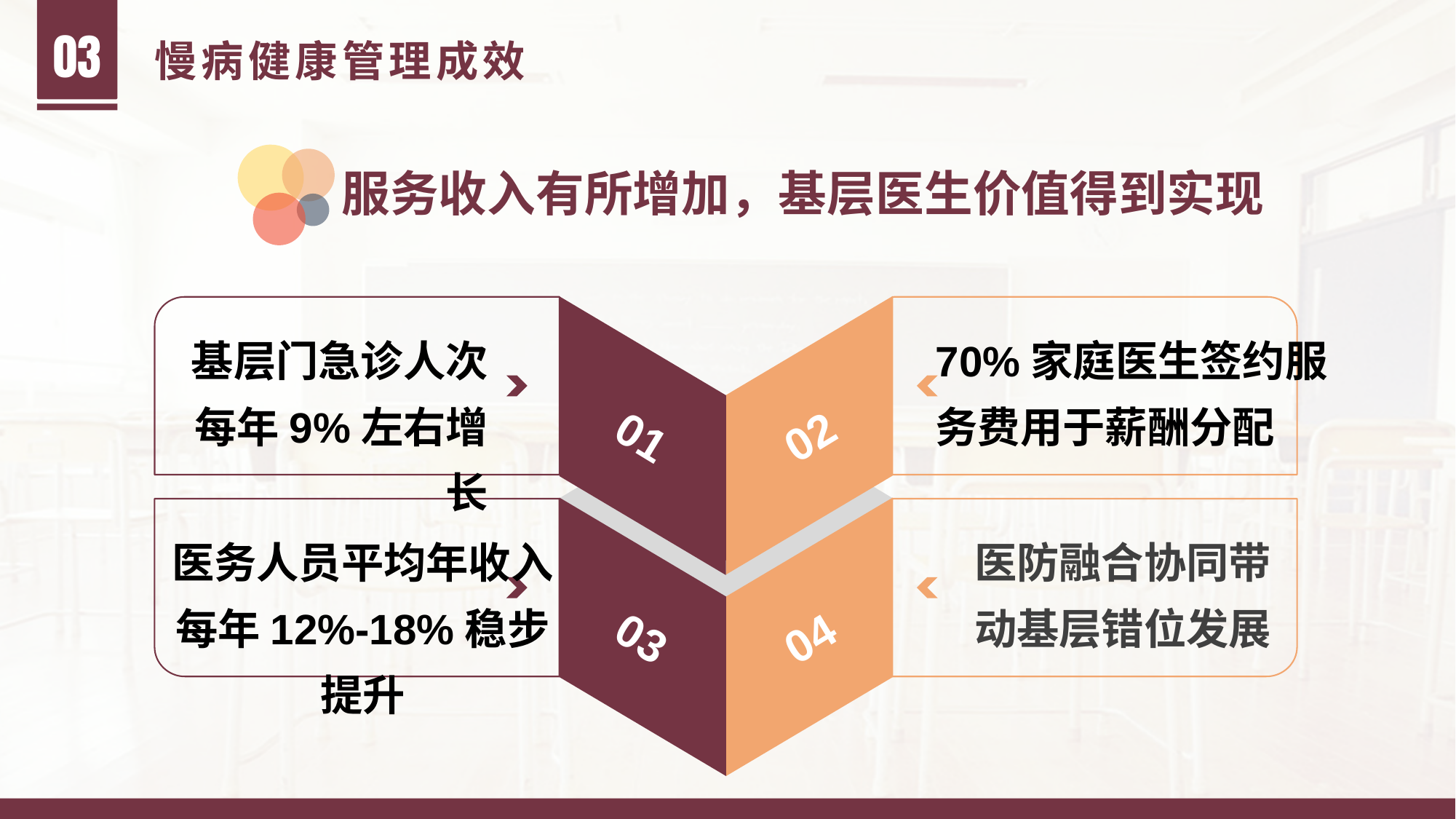

03

慢病健康管理成效

服务收入有所增加，基层医生价值得到实现

基层门急诊人次每年9%左右增长
70%家庭医生签约服务费用于薪酬分配
02
01

医务人员平均年收入每年12%-18%稳步提升
医防融合协同带动基层错位发展
03
04